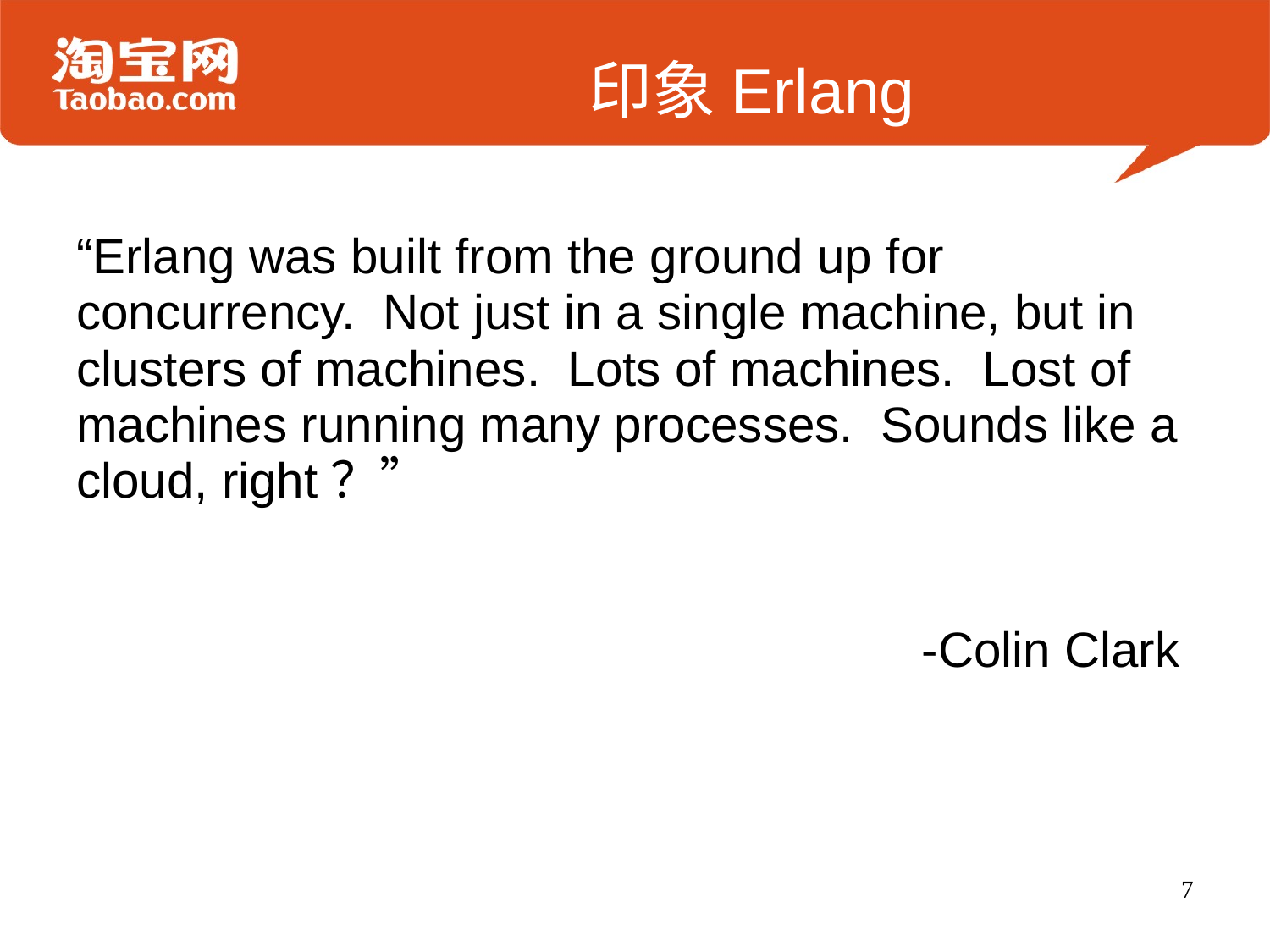

# 印象Erlang
“Erlang was built from the ground up for concurrency.  Not just in a single machine, but in clusters of machines.  Lots of machines.  Lost of machines running many processes.  Sounds like a cloud, right？”

-Colin Clark

7